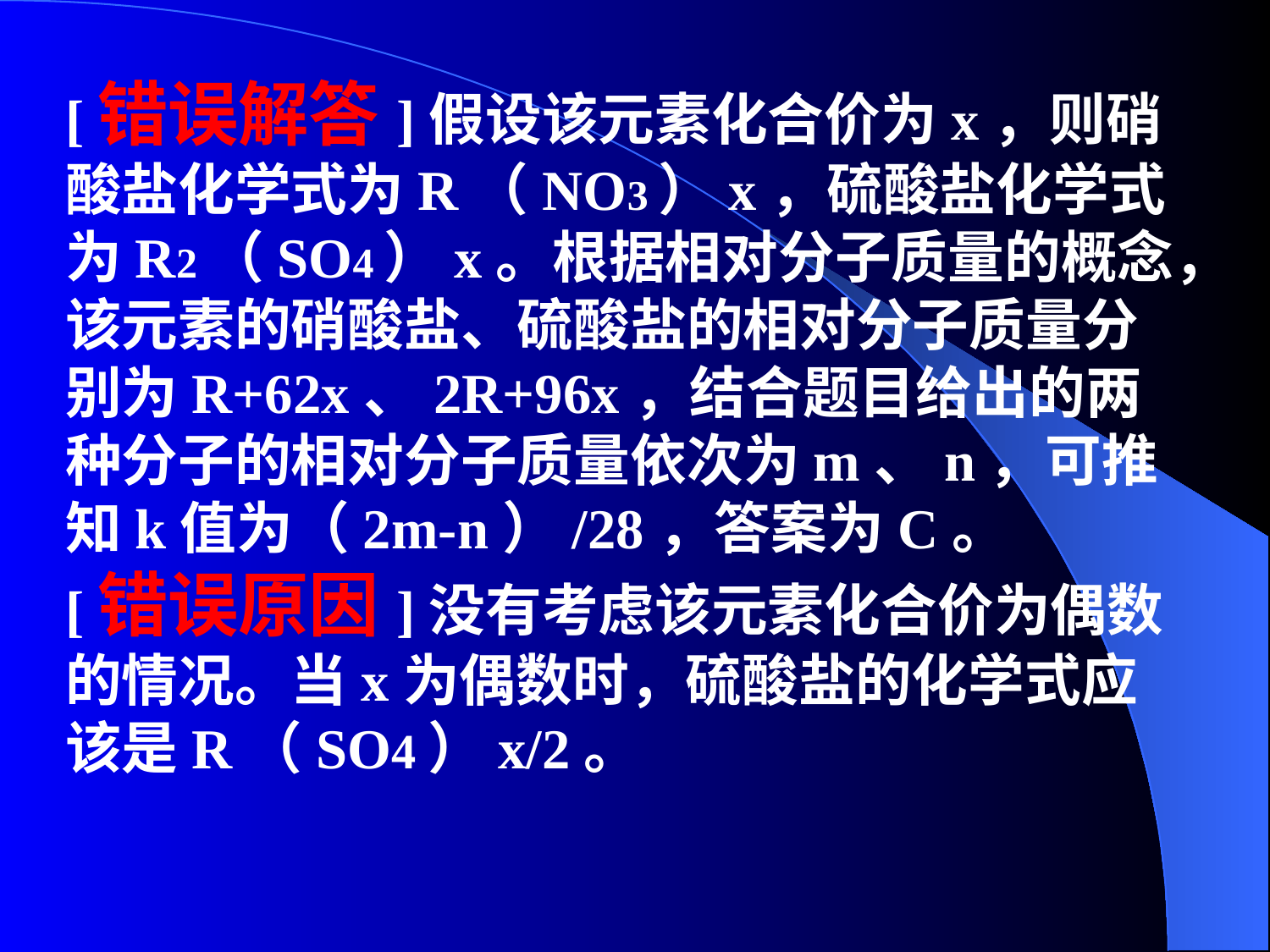

[错误解答]假设该元素化合价为x，则硝酸盐化学式为R（NO3）x，硫酸盐化学式为R2（SO4）x。根据相对分子质量的概念，该元素的硝酸盐、硫酸盐的相对分子质量分别为R+62x、2R+96x，结合题目给出的两种分子的相对分子质量依次为m、n，可推知k值为（2m-n）/28，答案为C。
[错误原因]没有考虑该元素化合价为偶数的情况。当x为偶数时，硫酸盐的化学式应该是R（SO4）x/2。

26